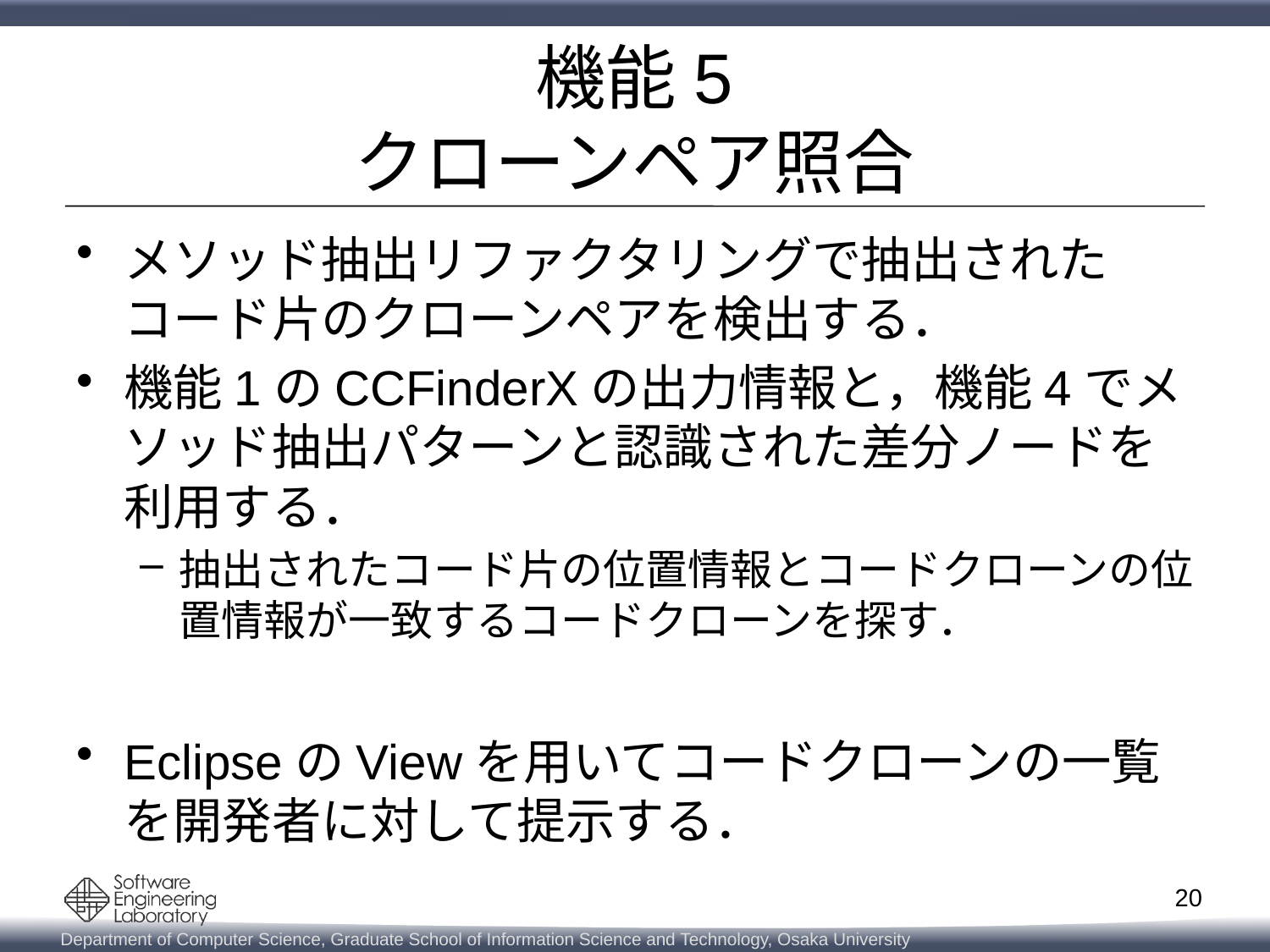

# 機能5 クローンペア照合
メソッド抽出リファクタリングで抽出されたコード片のクローンペアを検出する．
機能1のCCFinderXの出力情報と，機能4でメソッド抽出パターンと認識された差分ノードを利用する．
抽出されたコード片の位置情報とコードクローンの位置情報が一致するコードクローンを探す．

EclipseのViewを用いてコードクローンの一覧を開発者に対して提示する．
20